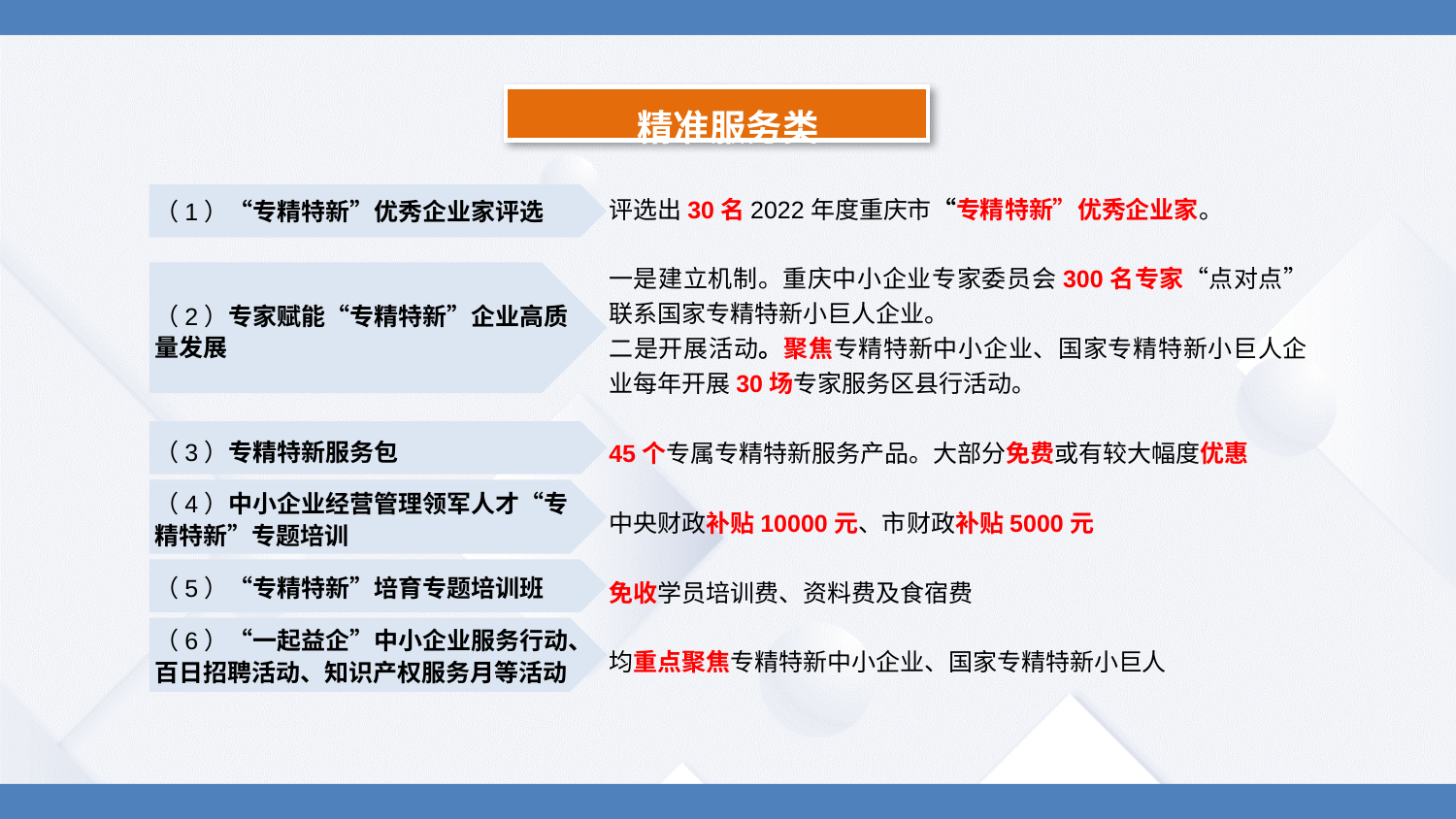

精准服务类

评选出30名2022年度重庆市“专精特新”优秀企业家。

一是建立机制。重庆中小企业专家委员会300名专家“点对点”联系国家专精特新小巨人企业。
二是开展活动。聚焦专精特新中小企业、国家专精特新小巨人企业每年开展30场专家服务区县行活动。

45个专属专精特新服务产品。大部分免费或有较大幅度优惠

中央财政补贴10000元、市财政补贴5000元

免收学员培训费、资料费及食宿费

均重点聚焦专精特新中小企业、国家专精特新小巨人

（1）“专精特新”优秀企业家评选

（2）专家赋能“专精特新”企业高质量发展

（3）专精特新服务包
（4）中小企业经营管理领军人才“专精特新”专题培训
（5）“专精特新”培育专题培训班
（6）“一起益企”中小企业服务行动、百日招聘活动、知识产权服务月等活动